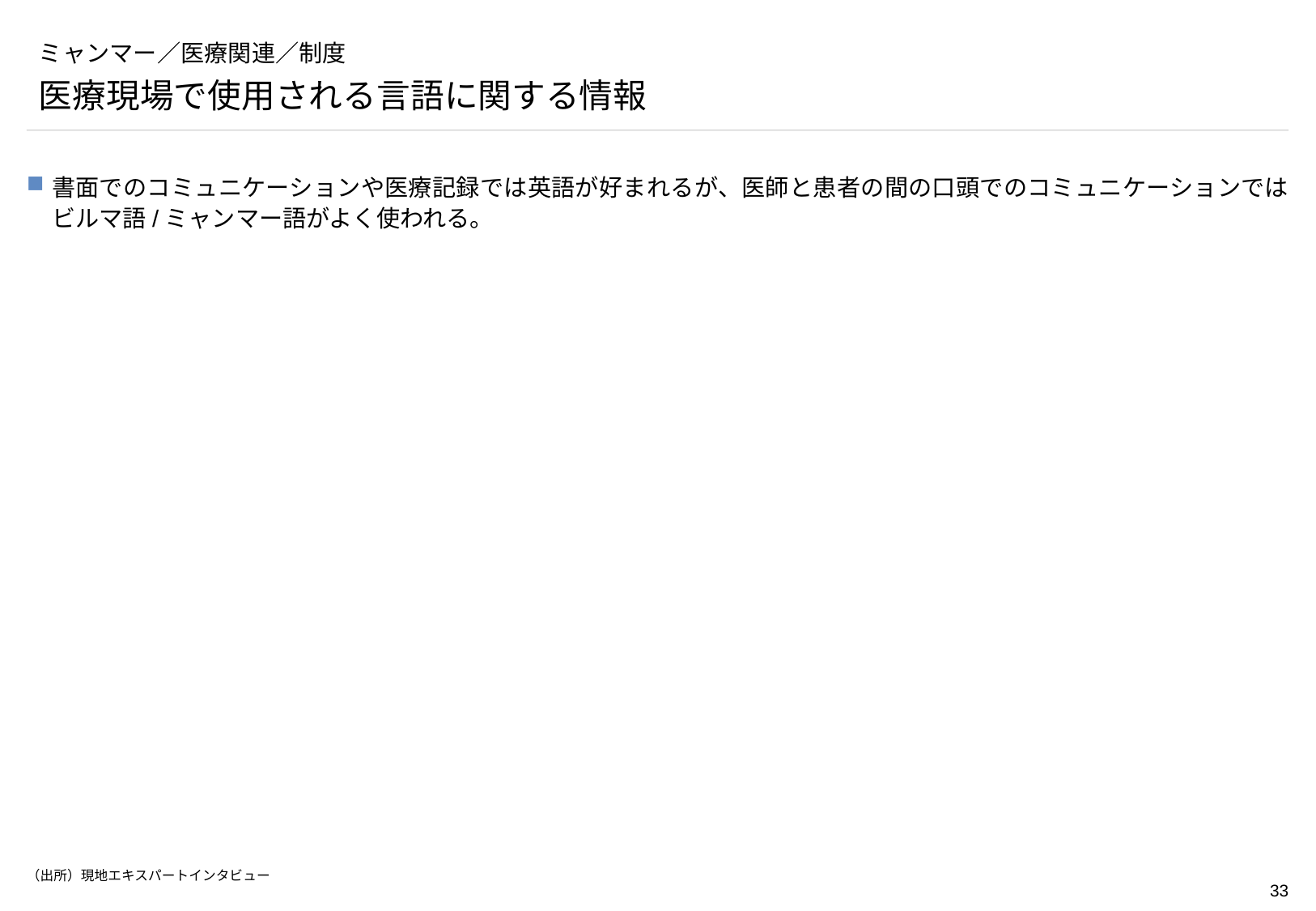

# ミャンマー／医療関連／制度
医療現場で使用される言語に関する情報

書面でのコミュニケーションや医療記録では英語が好まれるが、医師と患者の間の口頭でのコミュニケーションではビルマ語/ミャンマー語がよく使われる。
（出所）現地エキスパートインタビュー